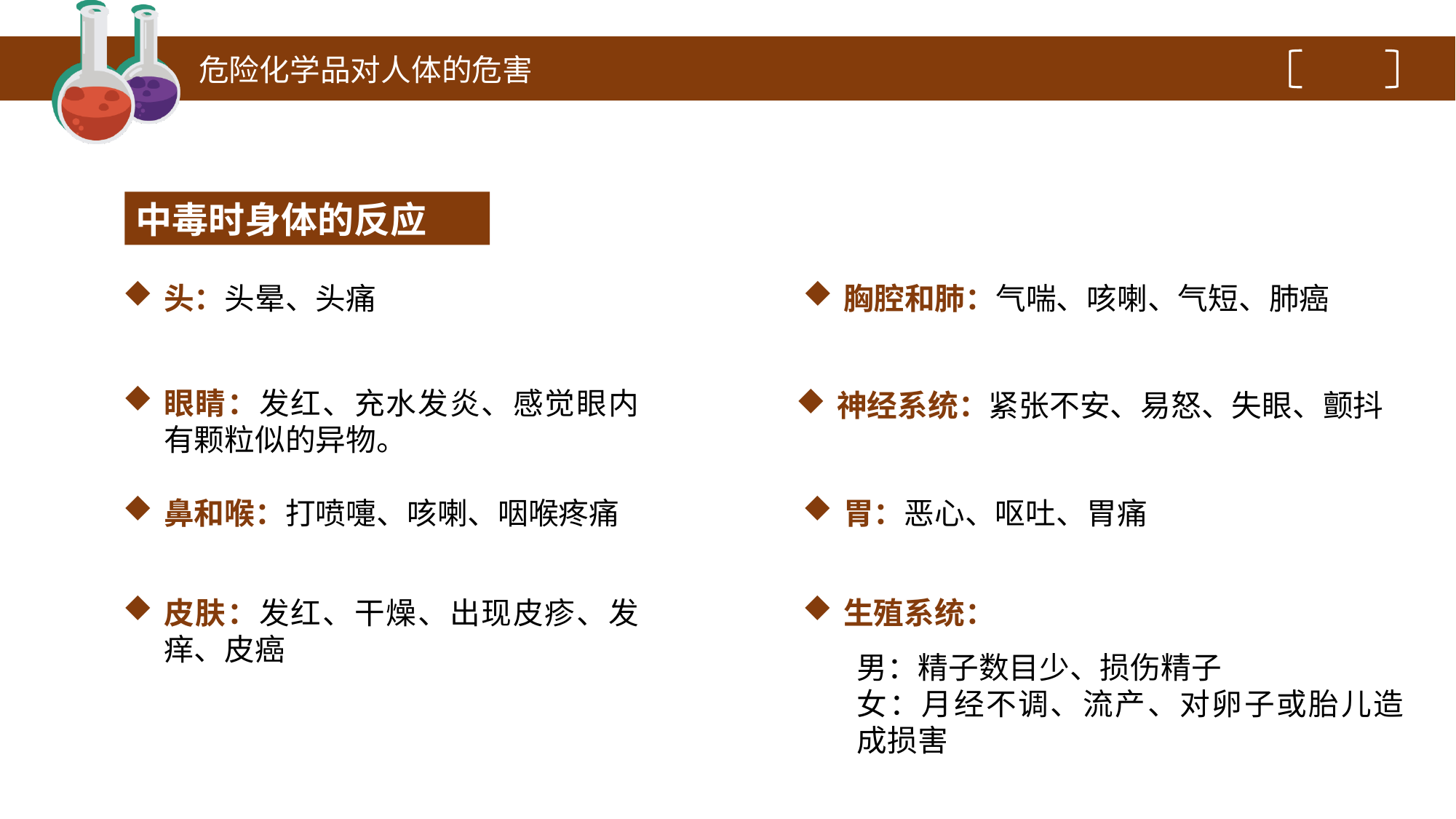

危险化学品对人体的危害
37
中毒时身体的反应
头：头晕、头痛
胸腔和肺：气喘、咳喇、气短、肺癌
眼睛：发红、充水发炎、感觉眼内有颗粒似的异物。
神经系统：紧张不安、易怒、失眼、颤抖
鼻和喉：打喷嚏、咳喇、咽喉疼痛
胃：恶心、呕吐、胃痛
皮肤：发红、干燥、出现皮疹、发痒、皮癌
生殖系统：
男：精子数目少、损伤精子
女：月经不调、流产、对卵子或胎儿造成损害